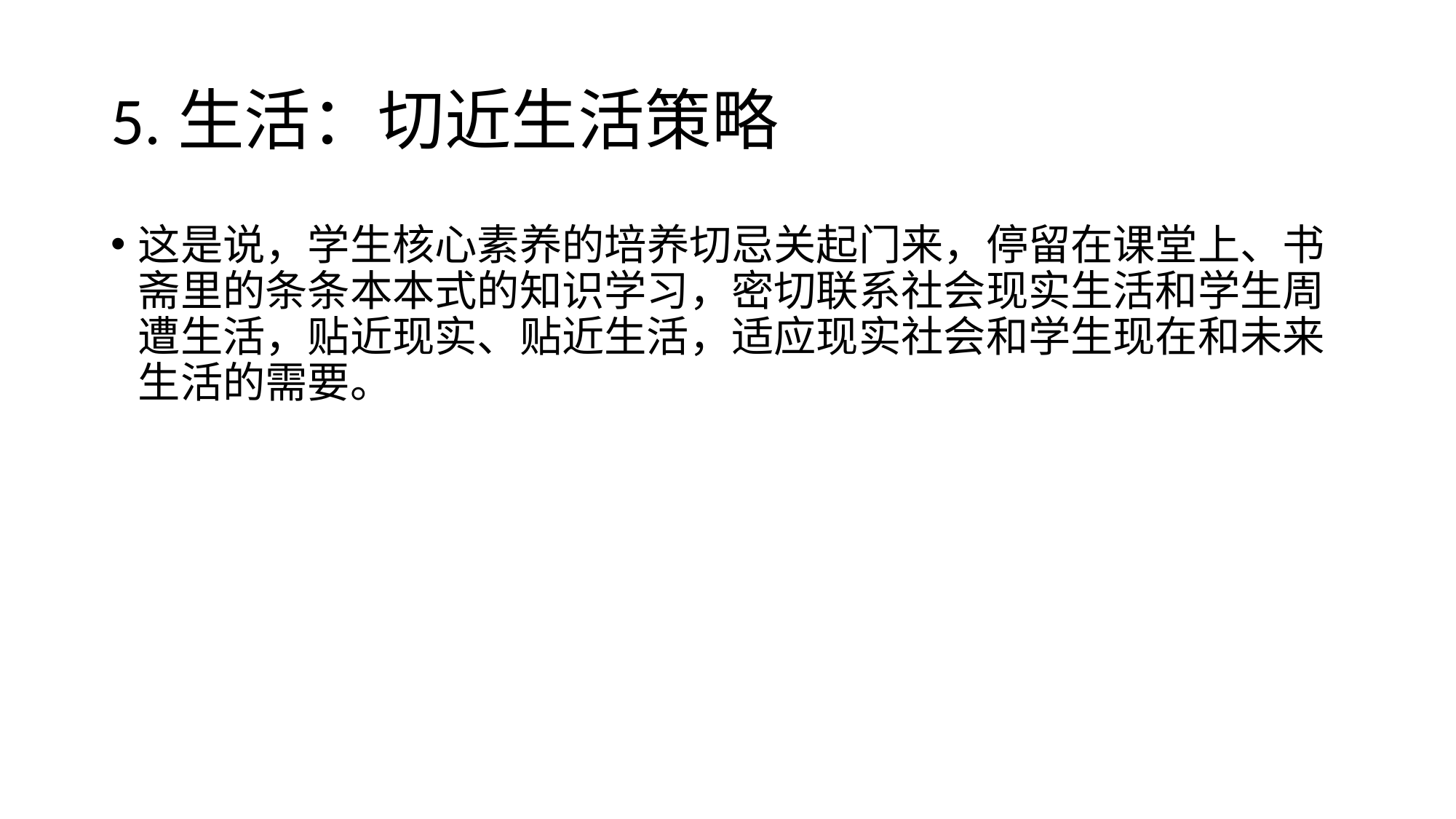

# 5.生活：切近生活策略
这是说，学生核心素养的培养切忌关起门来，停留在课堂上、书斋里的条条本本式的知识学习，密切联系社会现实生活和学生周遭生活，贴近现实、贴近生活，适应现实社会和学生现在和未来生活的需要。